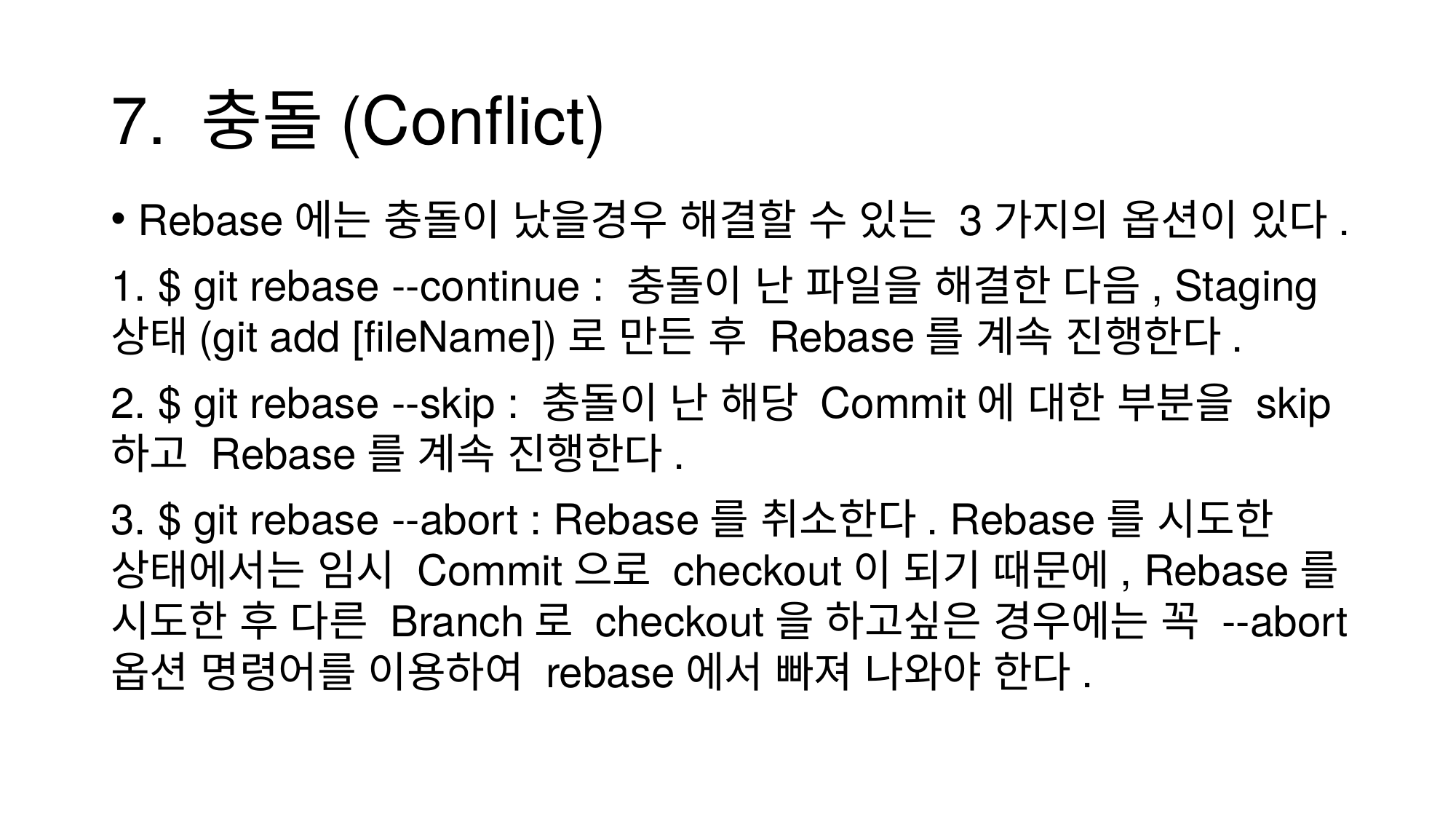

# 7. 충돌(Conflict)
Rebase에는 충돌이 났을경우 해결할 수 있는 3가지의 옵션이 있다.
1. $ git rebase --continue : 충돌이 난 파일을 해결한 다음, Staging 상태(git add [fileName])로 만든 후 Rebase를 계속 진행한다.
2. $ git rebase --skip : 충돌이 난 해당 Commit에 대한 부분을 skip 하고 Rebase를 계속 진행한다.
3. $ git rebase --abort : Rebase를 취소한다. Rebase를 시도한 상태에서는 임시 Commit으로 checkout이 되기 때문에, Rebase를 시도한 후 다른 Branch로 checkout을 하고싶은 경우에는 꼭 --abort 옵션 명령어를 이용하여 rebase에서 빠져 나와야 한다.